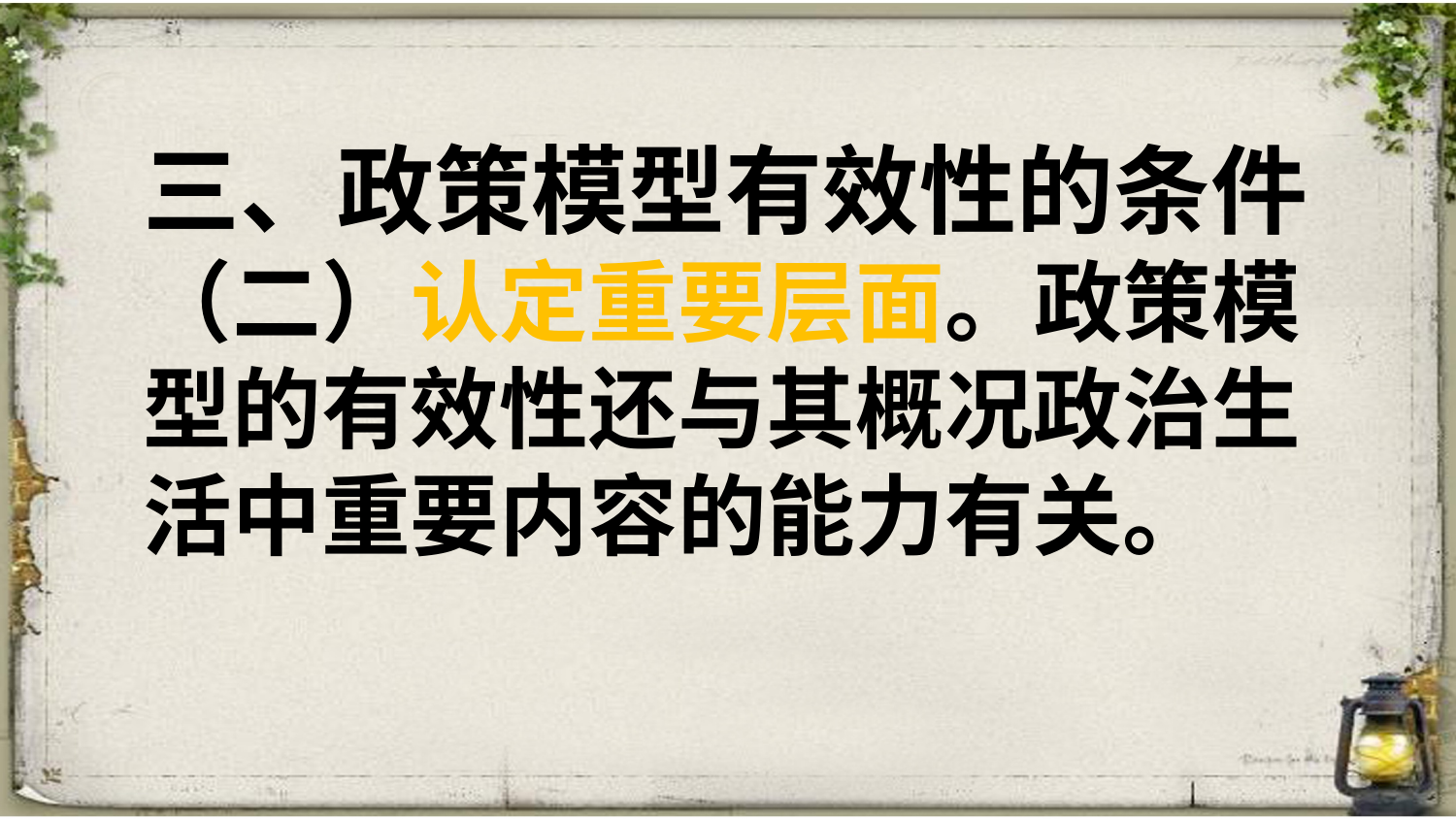

三、政策模型有效性的条件
（二）认定重要层面。政策模型的有效性还与其概况政治生活中重要内容的能力有关。